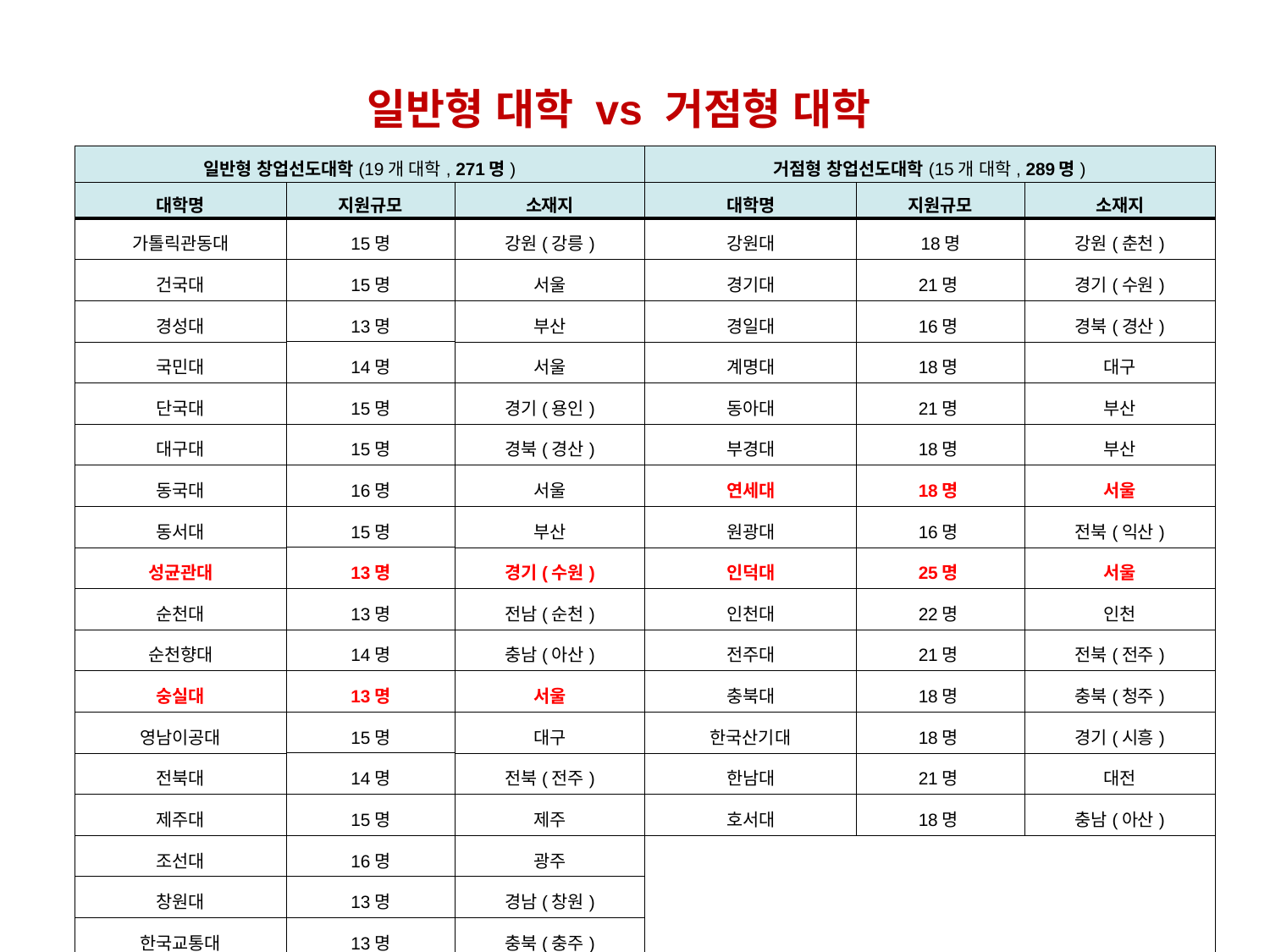

일반형 대학 vs 거점형 대학
| 일반형 창업선도대학(19개 대학, 271명) |  |  | 거점형 창업선도대학(15개 대학, 289명) |  |  |
| --- | --- | --- | --- | --- | --- |
| 대학명 | 지원규모 | 소재지 | 대학명 | 지원규모 | 소재지 |
| 가톨릭관동대 | 15명 | 강원(강릉) | 강원대 | 18명 | 강원(춘천) |
| 건국대 | 15명 | 서울 | 경기대 | 21명 | 경기(수원) |
| 경성대 | 13명 | 부산 | 경일대 | 16명 | 경북(경산) |
| 국민대 | 14명 | 서울 | 계명대 | 18명 | 대구 |
| 단국대 | 15명 | 경기(용인) | 동아대 | 21명 | 부산 |
| 대구대 | 15명 | 경북(경산) | 부경대 | 18명 | 부산 |
| 동국대 | 16명 | 서울 | 연세대 | 18명 | 서울 |
| 동서대 | 15명 | 부산 | 원광대 | 16명 | 전북(익산) |
| 성균관대 | 13명 | 경기(수원) | 인덕대 | 25명 | 서울 |
| 순천대 | 13명 | 전남(순천) | 인천대 | 22명 | 인천 |
| 순천향대 | 14명 | 충남(아산) | 전주대 | 21명 | 전북(전주) |
| 숭실대 | 13명 | 서울 | 충북대 | 18명 | 충북(청주) |
| 영남이공대 | 15명 | 대구 | 한국산기대 | 18명 | 경기(시흥) |
| 전북대 | 14명 | 전북(전주) | 한남대 | 21명 | 대전 |
| 제주대 | 15명 | 제주 | 호서대 | 18명 | 충남(아산) |
| 조선대 | 16명 | 광주 |  |  |  |
| 창원대 | 13명 | 경남(창원) |  |  |  |
| 한국교통대 | 13명 | 충북(충주) |  |  |  |
| 한밭대 | 14명 | 대전 |  |  |  |